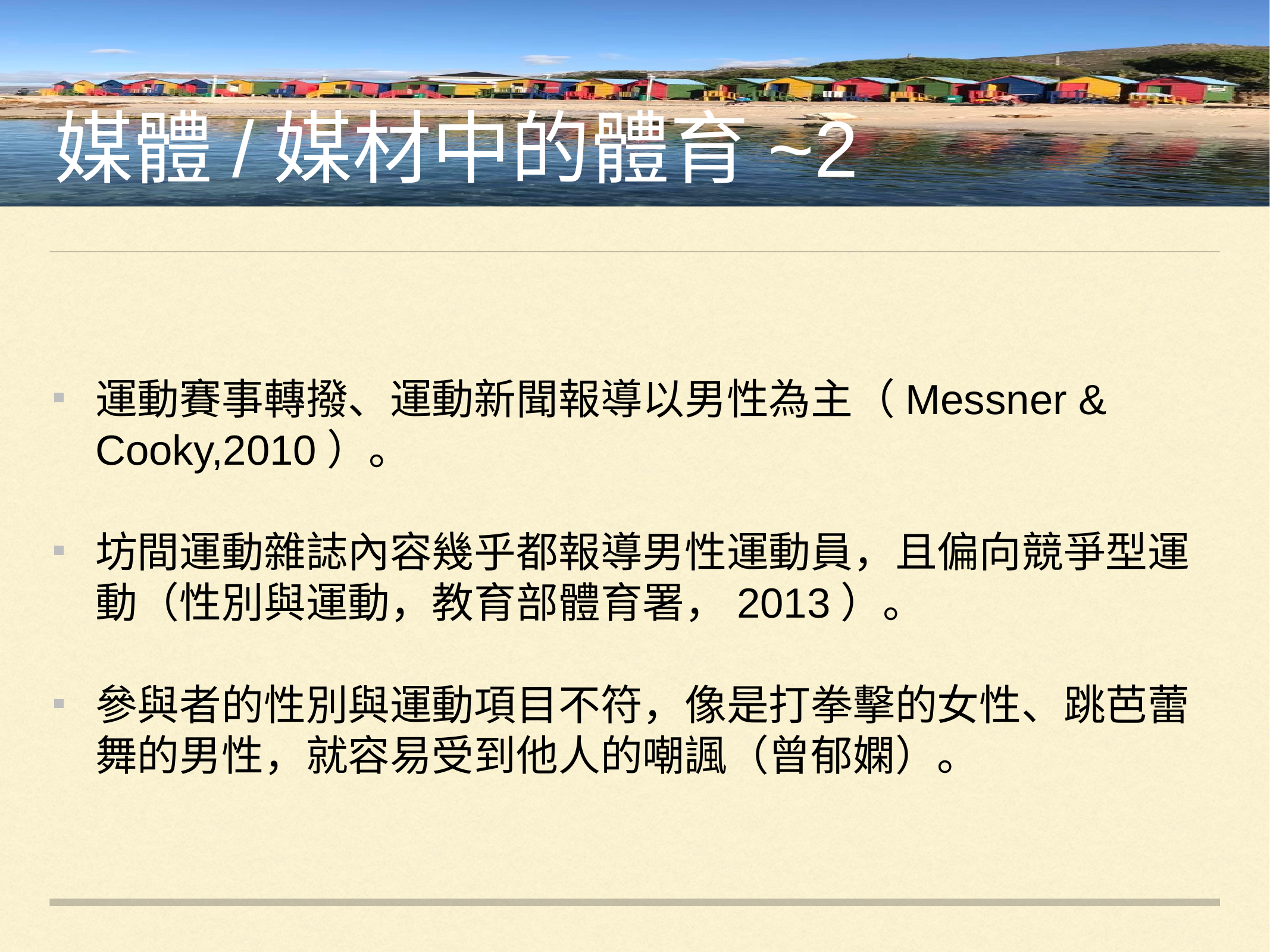

# 媒體/媒材中的體育~2
運動賽事轉撥、運動新聞報導以男性為主（Messner & Cooky,2010）。
坊間運動雜誌內容幾乎都報導男性運動員，且偏向競爭型運動（性別與運動，教育部體育署，2013）。
參與者的性別與運動項目不符，像是打拳擊的女性、跳芭蕾舞的男性，就容易受到他人的嘲諷（曾郁嫻）。